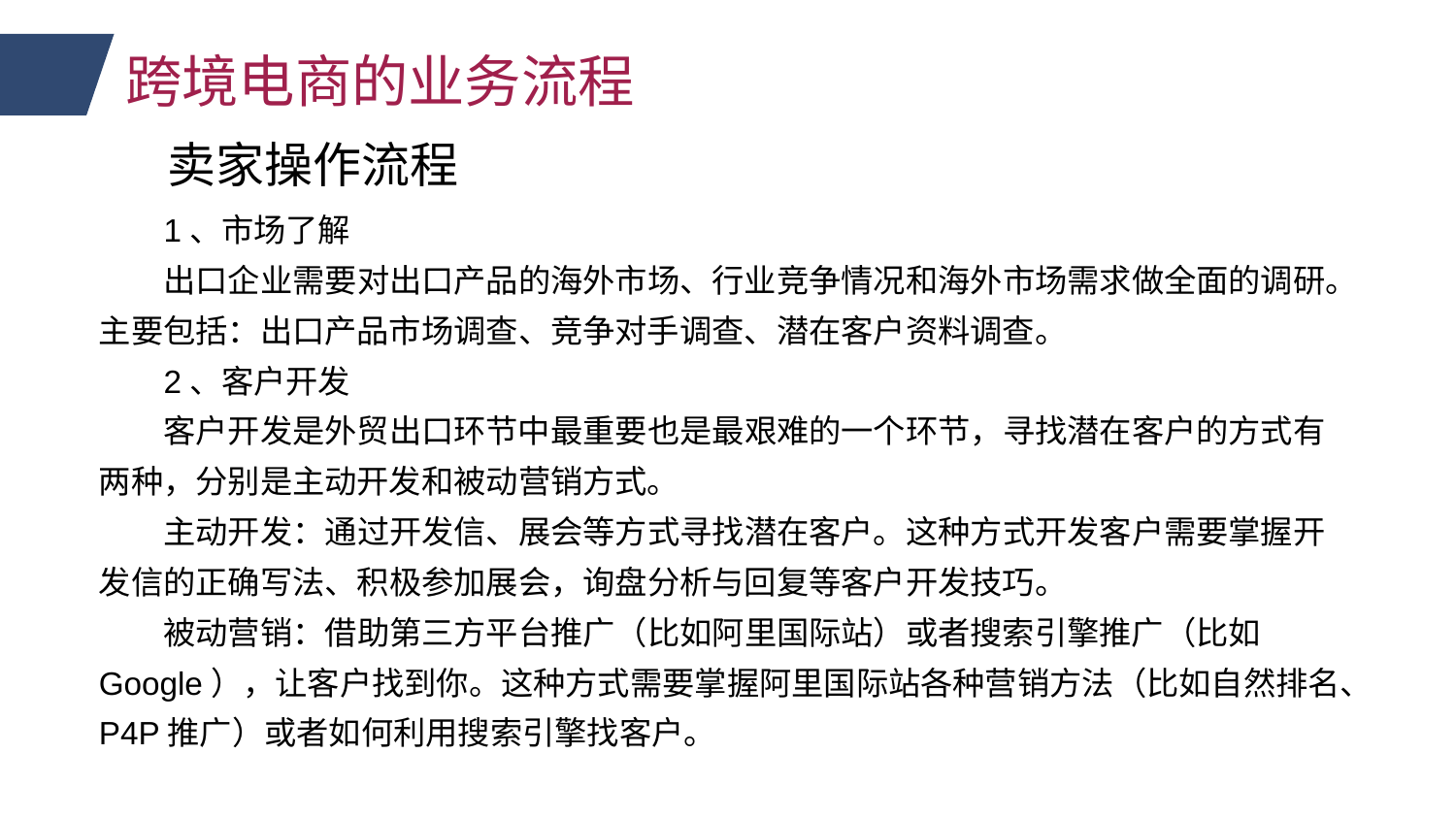

跨境电商的业务流程
卖家操作流程
1、市场了解
出口企业需要对出口产品的海外市场、行业竞争情况和海外市场需求做全面的调研。主要包括：出口产品市场调查、竞争对手调查、潜在客户资料调查。
2、客户开发
客户开发是外贸出口环节中最重要也是最艰难的一个环节，寻找潜在客户的方式有两种，分别是主动开发和被动营销方式。
主动开发：通过开发信、展会等方式寻找潜在客户。这种方式开发客户需要掌握开发信的正确写法、积极参加展会，询盘分析与回复等客户开发技巧。
被动营销：借助第三方平台推广（比如阿里国际站）或者搜索引擎推广（比如Google），让客户找到你。这种方式需要掌握阿里国际站各种营销方法（比如自然排名、P4P推广）或者如何利用搜索引擎找客户。